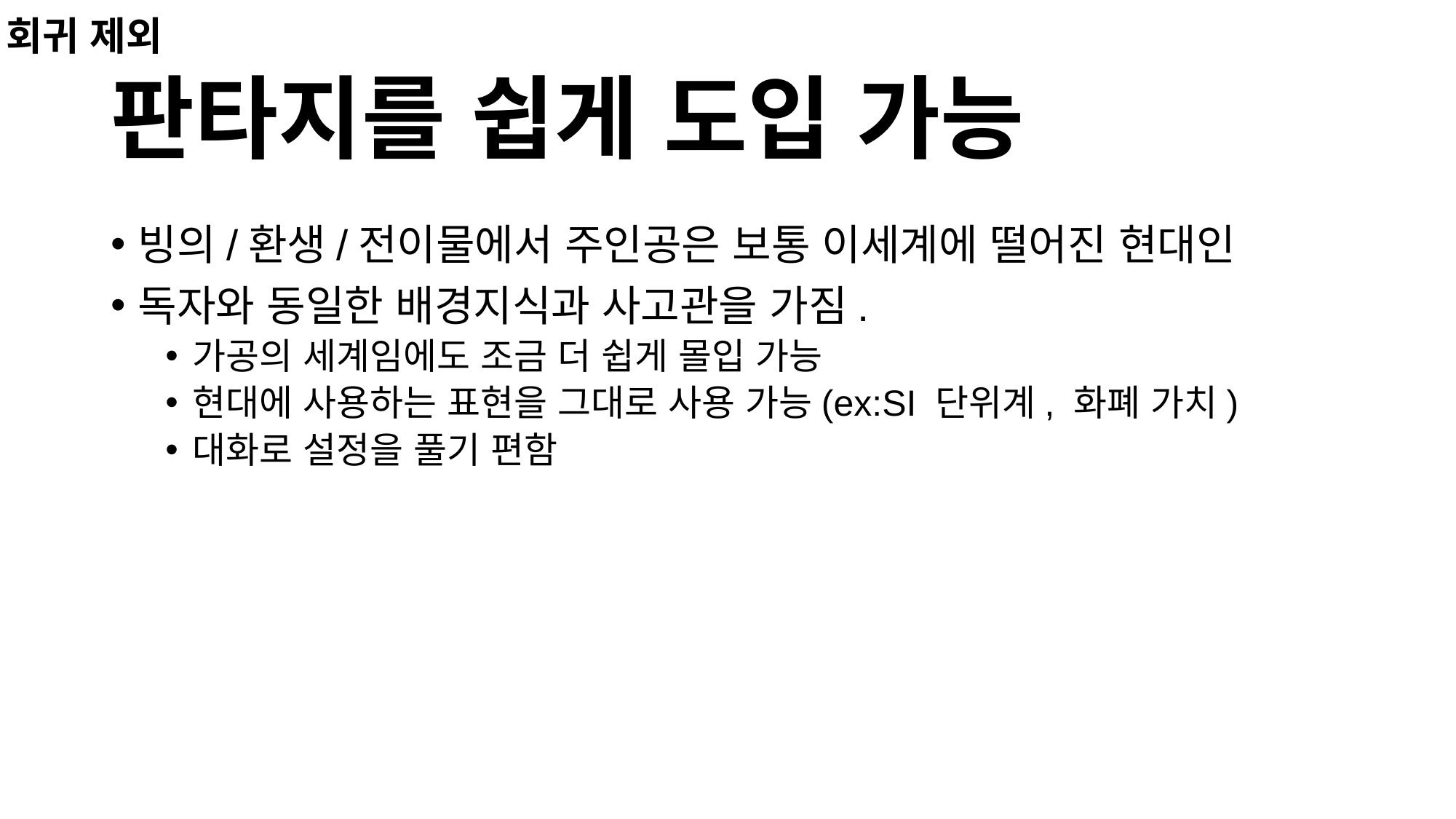

회귀 제외
# 판타지를 쉽게 도입 가능
빙의/환생/전이물에서 주인공은 보통 이세계에 떨어진 현대인
독자와 동일한 배경지식과 사고관을 가짐.
가공의 세계임에도 조금 더 쉽게 몰입 가능
현대에 사용하는 표현을 그대로 사용 가능(ex:SI 단위계, 화폐 가치)
대화로 설정을 풀기 편함